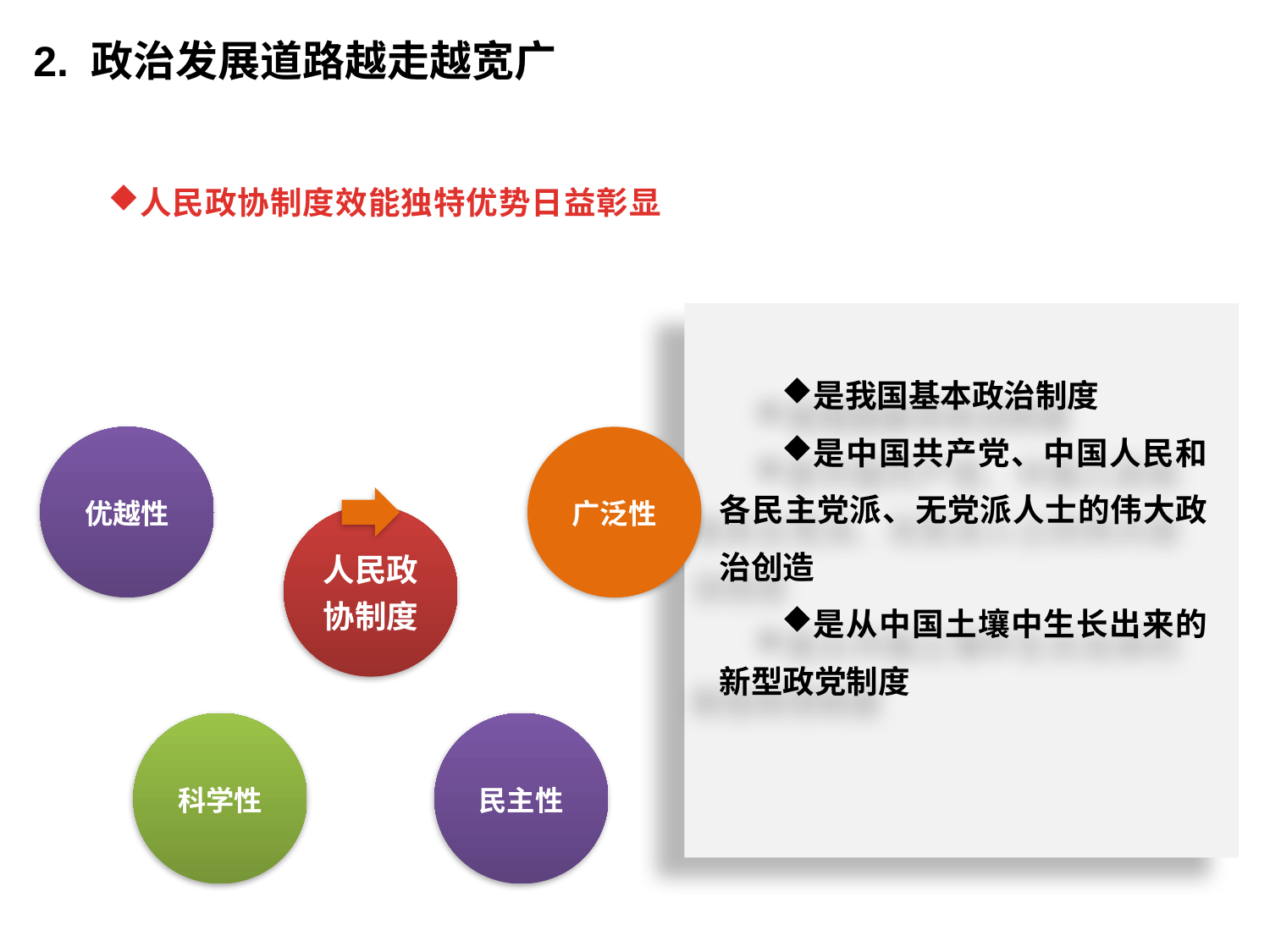

2. 政治发展道路越走越宽广
人民政协制度效能独特优势日益彰显
人民政协制度
广泛性
民主性
科学性
优越性

是我国基本政治制度
是中国共产党、中国人民和各民主党派、无党派人士的伟大政治创造
是从中国土壤中生长出来的新型政党制度